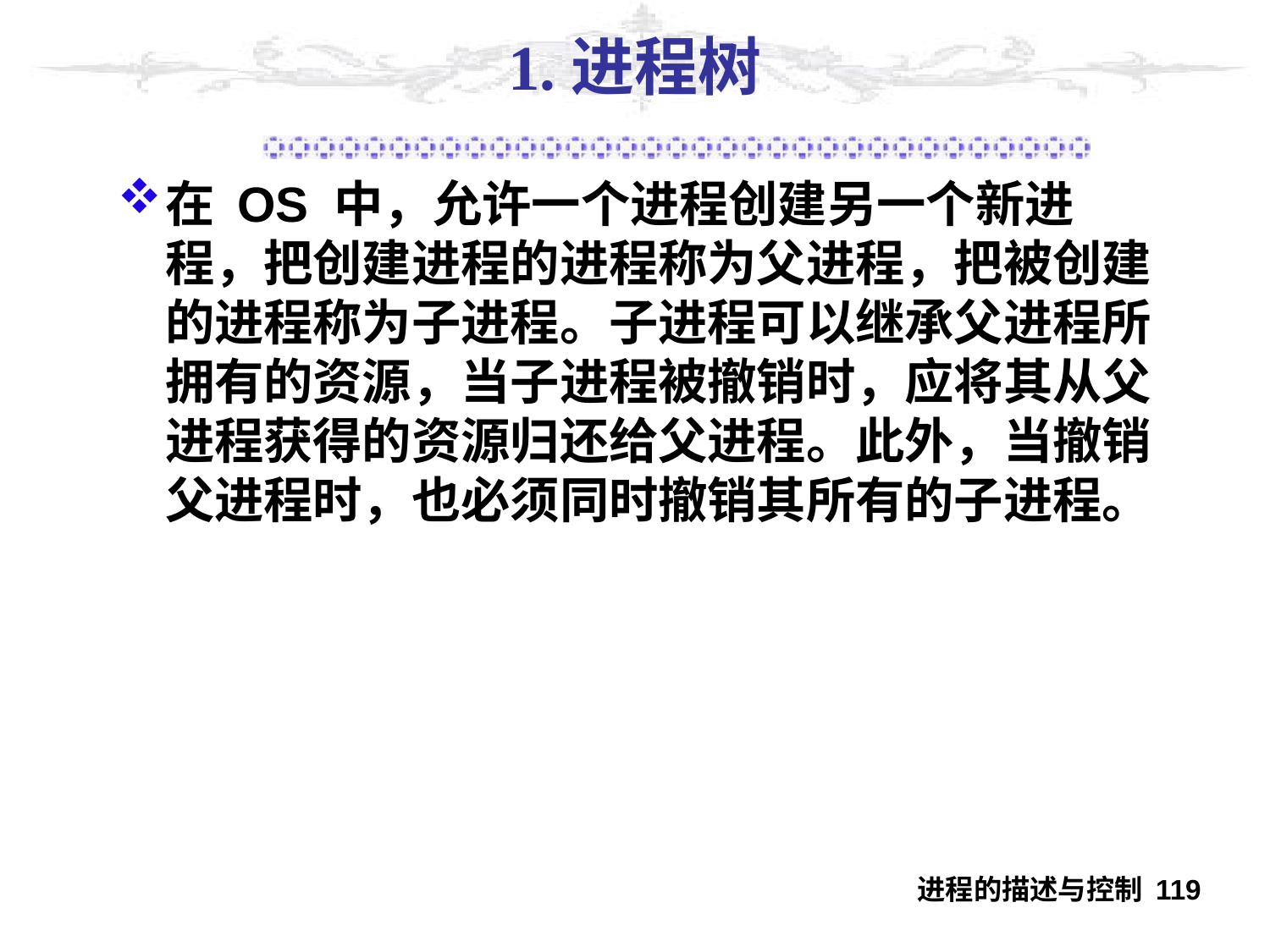

# 1.进程树
在 OS 中，允许一个进程创建另一个新进程，把创建进程的进程称为父进程，把被创建的进程称为子进程。子进程可以继承父进程所拥有的资源，当子进程被撤销时，应将其从父进程获得的资源归还给父进程。此外，当撤销父进程时，也必须同时撤销其所有的子进程。